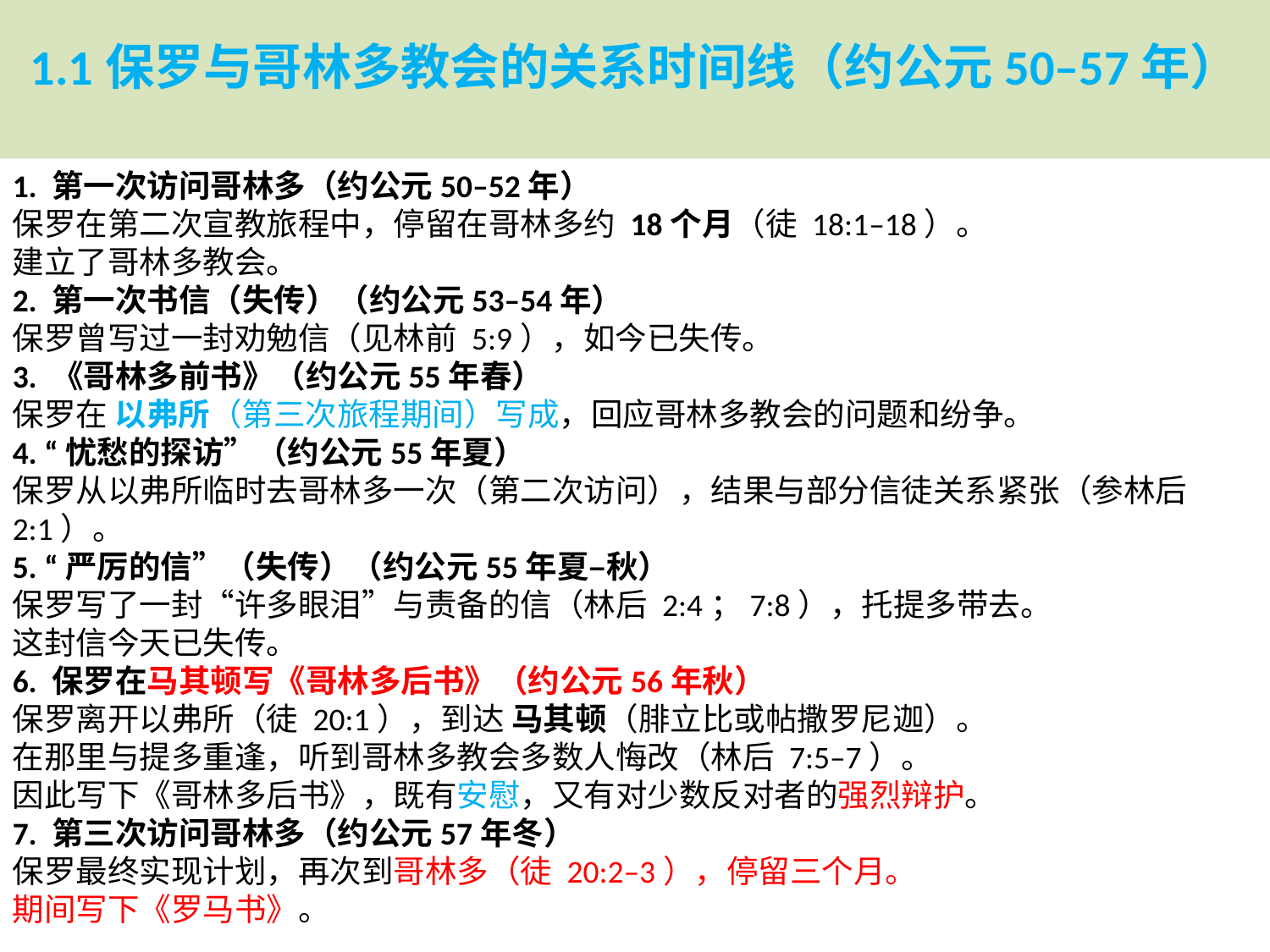

# 1.1保罗与哥林多教会的关系时间线（约公元50–57年）
1. 第一次访问哥林多（约公元50–52年）
保罗在第二次宣教旅程中，停留在哥林多约 18个月（徒 18:1–18）。
建立了哥林多教会。
2. 第一次书信（失传）（约公元53–54年）
保罗曾写过一封劝勉信（见林前 5:9），如今已失传。
3. 《哥林多前书》（约公元55年春）
保罗在 以弗所（第三次旅程期间）写成，回应哥林多教会的问题和纷争。
4. “忧愁的探访”（约公元55年夏）
保罗从以弗所临时去哥林多一次（第二次访问），结果与部分信徒关系紧张（参林后 2:1）。
5. “严厉的信”（失传）（约公元55年夏–秋）
保罗写了一封“许多眼泪”与责备的信（林后 2:4；7:8），托提多带去。
这封信今天已失传。
6. 保罗在马其顿写《哥林多后书》（约公元56年秋）
保罗离开以弗所（徒 20:1），到达 马其顿（腓立比或帖撒罗尼迦）。
在那里与提多重逢，听到哥林多教会多数人悔改（林后 7:5–7）。
因此写下《哥林多后书》，既有安慰，又有对少数反对者的强烈辩护。
7. 第三次访问哥林多（约公元57年冬）
保罗最终实现计划，再次到哥林多（徒 20:2–3），停留三个月。
期间写下《罗马书》。